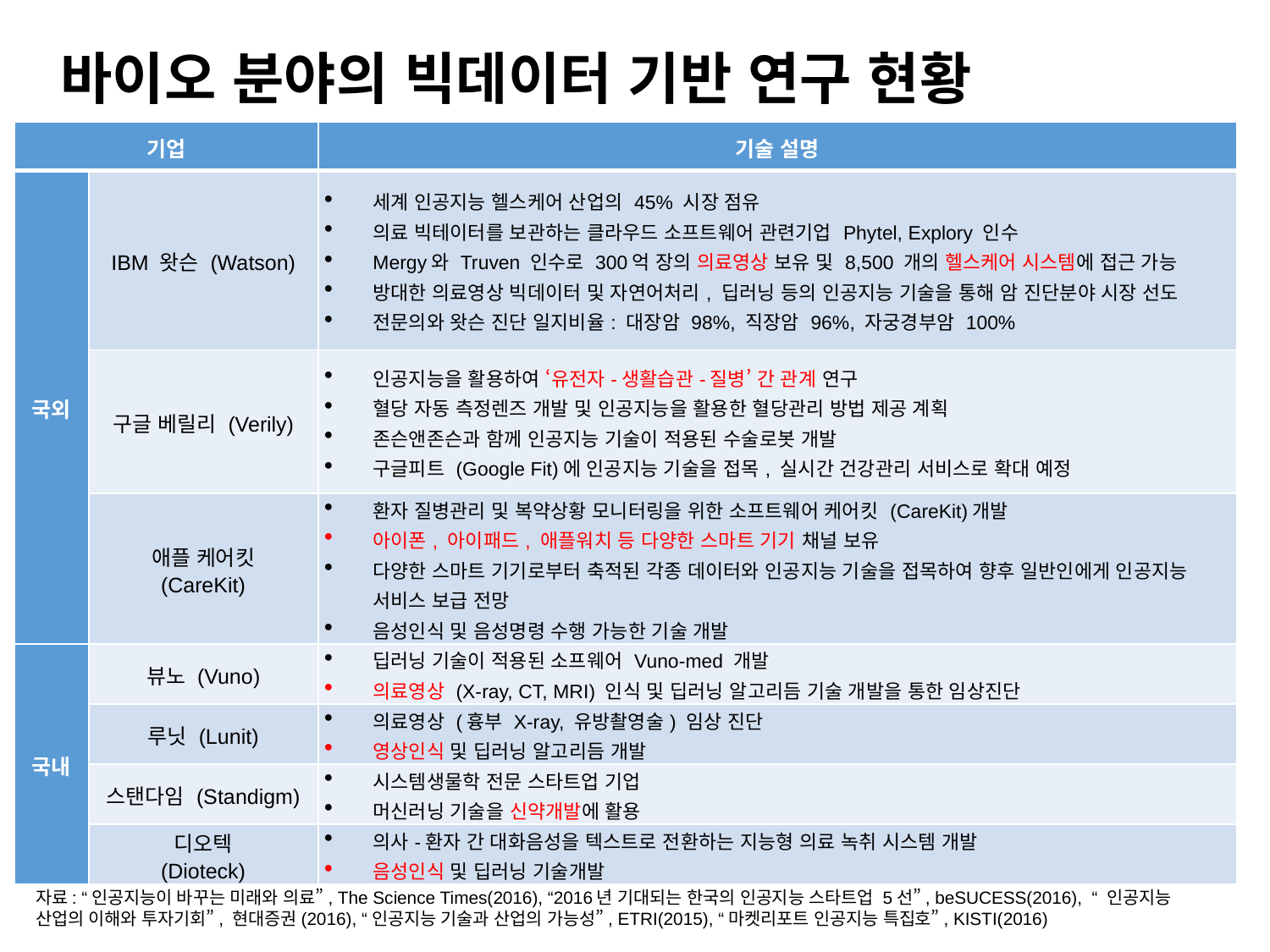

바이오 분야의 빅데이터 기반 연구 현황
| 기업 |  | 기술 설명 |
| --- | --- | --- |
| 국외 | IBM 왓슨 (Watson) | 세계 인공지능 헬스케어 산업의 45% 시장 점유 의료 빅테이터를 보관하는 클라우드 소프트웨어 관련기업 Phytel, Explory 인수 Mergy와 Truven 인수로 300억 장의 의료영상 보유 및 8,500 개의 헬스케어 시스템에 접근 가능 방대한 의료영상 빅데이터 및 자연어처리, 딥러닝 등의 인공지능 기술을 통해 암 진단분야 시장 선도 전문의와 왓슨 진단 일지비율: 대장암 98%, 직장암 96%, 자궁경부암 100% |
|  | 구글 베릴리 (Verily) | 인공지능을 활용하여 ‘유전자-생활습관-질병’ 간 관계 연구 혈당 자동 측정렌즈 개발 및 인공지능을 활용한 혈당관리 방법 제공 계획 존슨앤존슨과 함께 인공지능 기술이 적용된 수술로봇 개발 구글피트 (Google Fit)에 인공지능 기술을 접목, 실시간 건강관리 서비스로 확대 예정 |
|  | 애플 케어킷 (CareKit) | 환자 질병관리 및 복약상황 모니터링을 위한 소프트웨어 케어킷 (CareKit)개발 아이폰, 아이패드, 애플워치 등 다양한 스마트 기기 채널 보유 다양한 스마트 기기로부터 축적된 각종 데이터와 인공지능 기술을 접목하여 향후 일반인에게 인공지능 서비스 보급 전망 음성인식 및 음성명령 수행 가능한 기술 개발 |
| 국내 | 뷰노 (Vuno) | 딥러닝 기술이 적용된 소프웨어 Vuno-med 개발 의료영상 (X-ray, CT, MRI) 인식 및 딥러닝 알고리듬 기술 개발을 통한 임상진단 |
|  | 루닛 (Lunit) | 의료영상 (흉부 X-ray, 유방촬영술) 임상 진단 영상인식 및 딥러닝 알고리듬 개발 |
|  | 스탠다임 (Standigm) | 시스템생물학 전문 스타트업 기업 머신러닝 기술을 신약개발에 활용 |
|  | 디오텍 (Dioteck) | 의사-환자 간 대화음성을 텍스트로 전환하는 지능형 의료 녹취 시스템 개발 음성인식 및 딥러닝 기술개발 |
자료: “인공지능이 바꾸는 미래와 의료”, The Science Times(2016), “2016년 기대되는 한국의 인공지능 스타트업 5선”, beSUCESS(2016),  “ 인공지능 산업의 이해와 투자기회”, 현대증권(2016), “인공지능 기술과 산업의 가능성”, ETRI(2015), “마켓리포트 인공지능 특집호”, KISTI(2016)